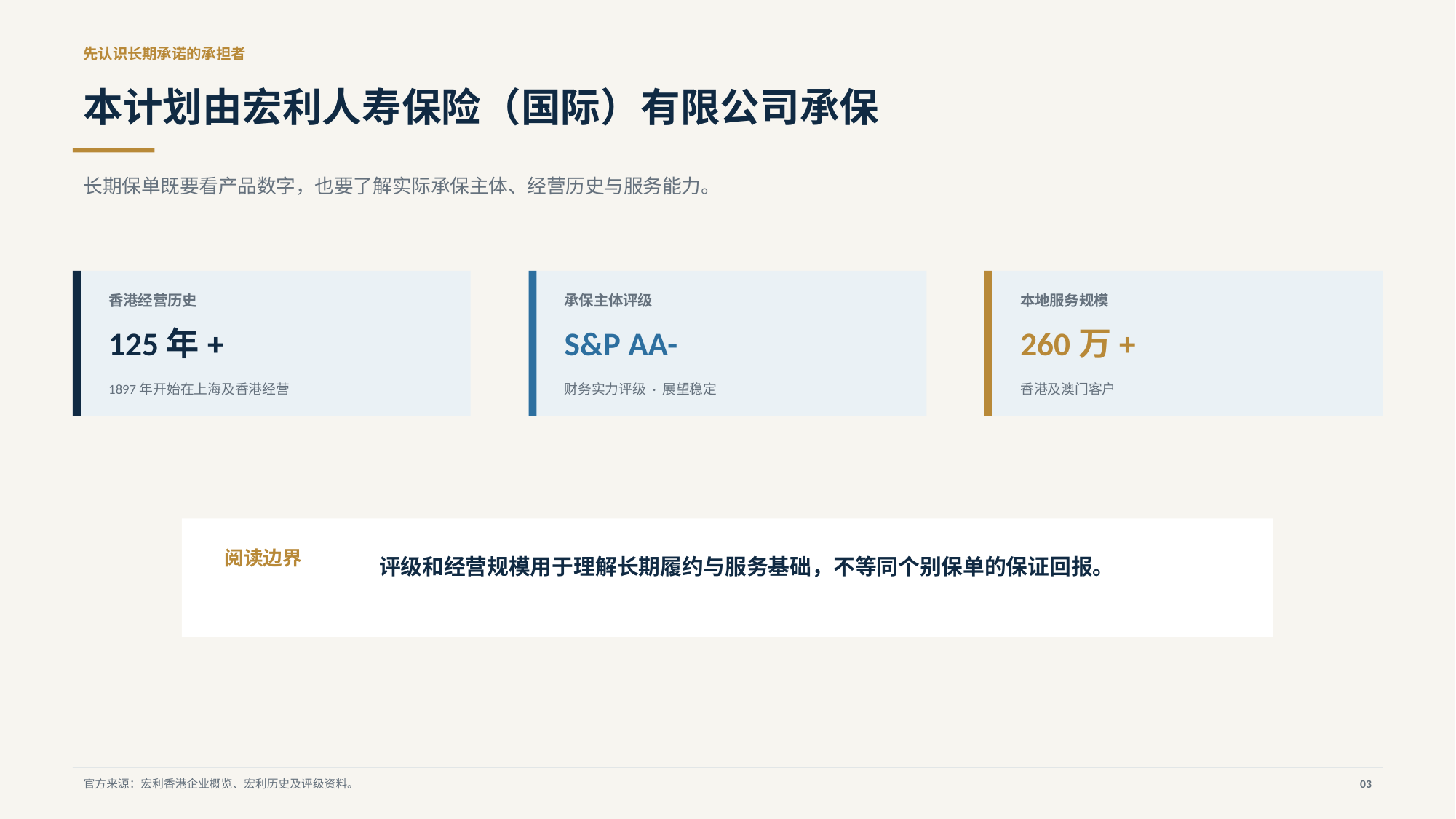

先认识长期承诺的承担者
本计划由宏利人寿保险（国际）有限公司承保

长期保单既要看产品数字，也要了解实际承保主体、经营历史与服务能力。

香港经营历史
承保主体评级
本地服务规模
125年+
S&P AA-
260万+
1897年开始在上海及香港经营
财务实力评级 · 展望稳定
香港及澳门客户

评级和经营规模用于理解长期履约与服务基础，不等同个别保单的保证回报。
阅读边界

官方来源：宏利香港企业概览、宏利历史及评级资料。
03